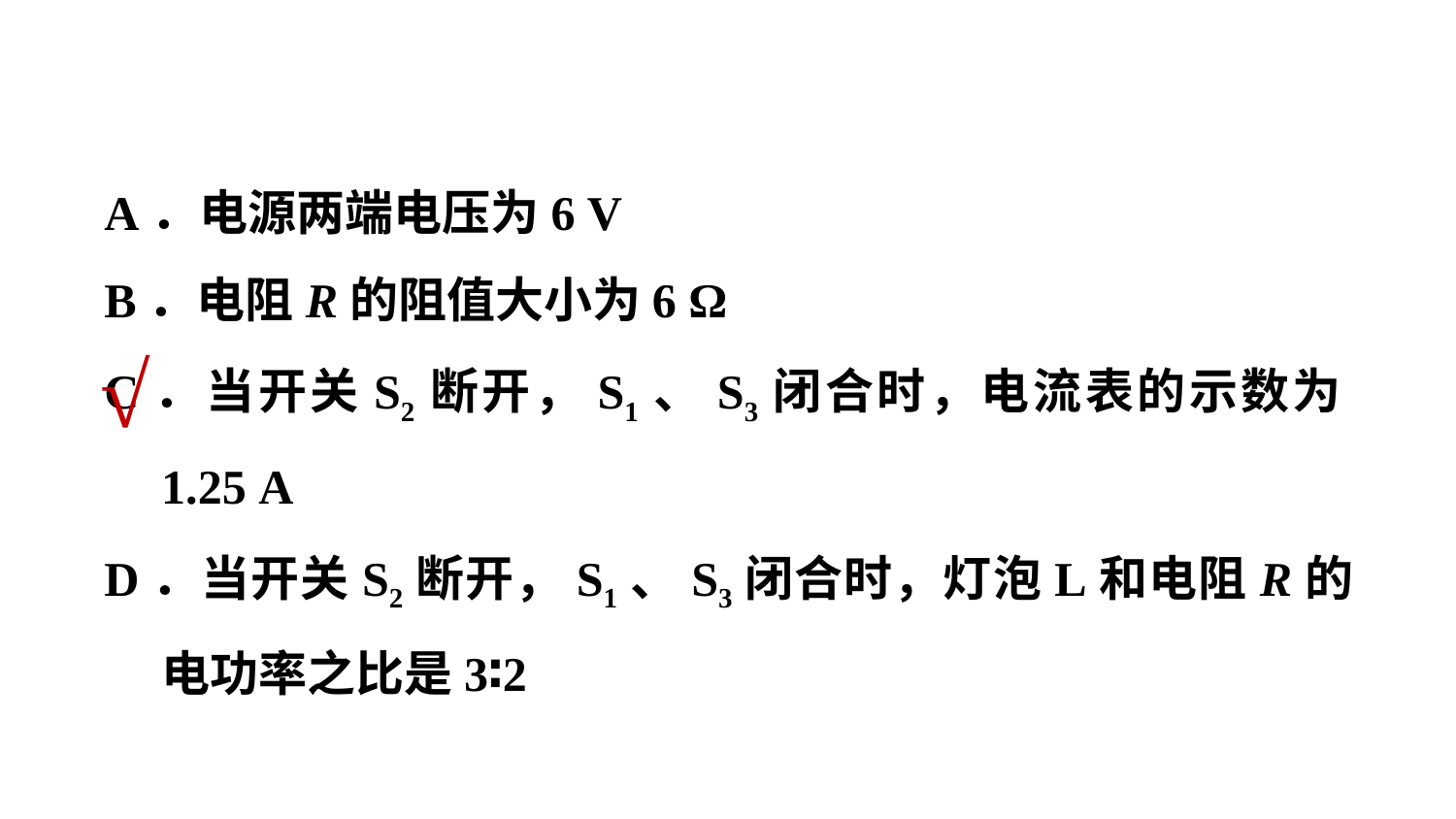

A．电源两端电压为6 V
B．电阻R的阻值大小为6 Ω
C．当开关S2断开，S1、S3闭合时，电流表的示数为1.25 A
D．当开关S2断开，S1、S3闭合时，灯泡L和电阻R的电功率之比是3∶2
√